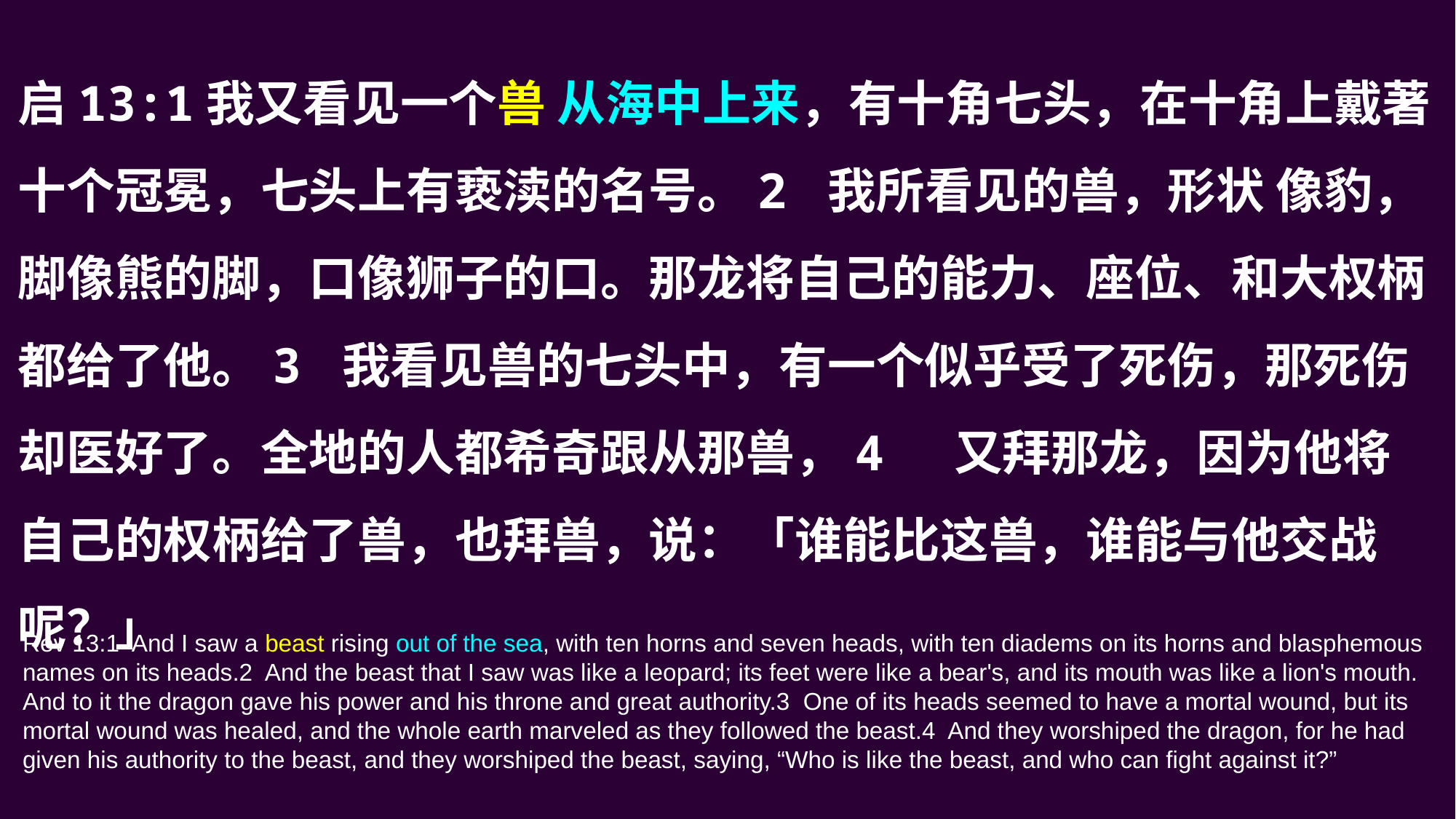

启13:1我又看见一个兽 从海中上来，有十角七头，在十角上戴著十个冠冕，七头上有亵渎的名号。2 我所看见的兽，形状 像豹，脚像熊的脚，口像狮子的口。那龙将自己的能力、座位、和大权柄都给了他。3 我看见兽的七头中，有一个似乎受了死伤，那死伤却医好了。全地的人都希奇跟从那兽，4  又拜那龙，因为他将自己的权柄给了兽，也拜兽，说：「谁能比这兽，谁能与他交战呢？」

Rev 13:1  And I saw a beast rising out of the sea, with ten horns and seven heads, with ten diadems on its horns and blasphemous names on its heads.2  And the beast that I saw was like a leopard; its feet were like a bear's, and its mouth was like a lion's mouth. And to it the dragon gave his power and his throne and great authority.3  One of its heads seemed to have a mortal wound, but its mortal wound was healed, and the whole earth marveled as they followed the beast.4  And they worshiped the dragon, for he had given his authority to the beast, and they worshiped the beast, saying, “Who is like the beast, and who can fight against it?”